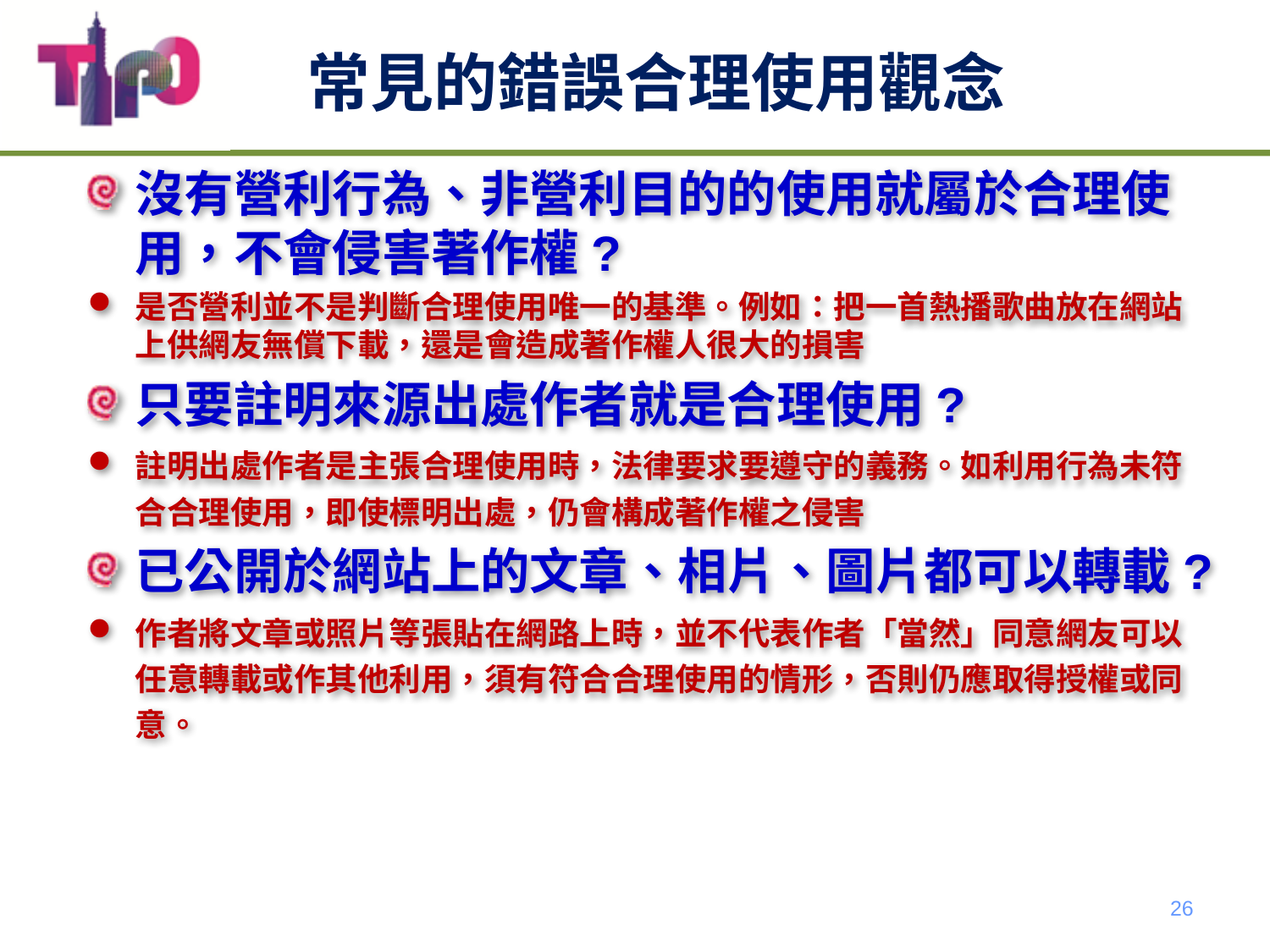

# 常見的錯誤合理使用觀念
沒有營利行為、非營利目的的使用就屬於合理使用，不會侵害著作權?
是否營利並不是判斷合理使用唯一的基準。例如：把一首熱播歌曲放在網站上供網友無償下載，還是會造成著作權人很大的損害
只要註明來源出處作者就是合理使用?
註明出處作者是主張合理使用時，法律要求要遵守的義務。如利用行為未符合合理使用，即使標明出處，仍會構成著作權之侵害
已公開於網站上的文章、相片、圖片都可以轉載?
作者將文章或照片等張貼在網路上時，並不代表作者「當然」同意網友可以任意轉載或作其他利用，須有符合合理使用的情形，否則仍應取得授權或同意。
26